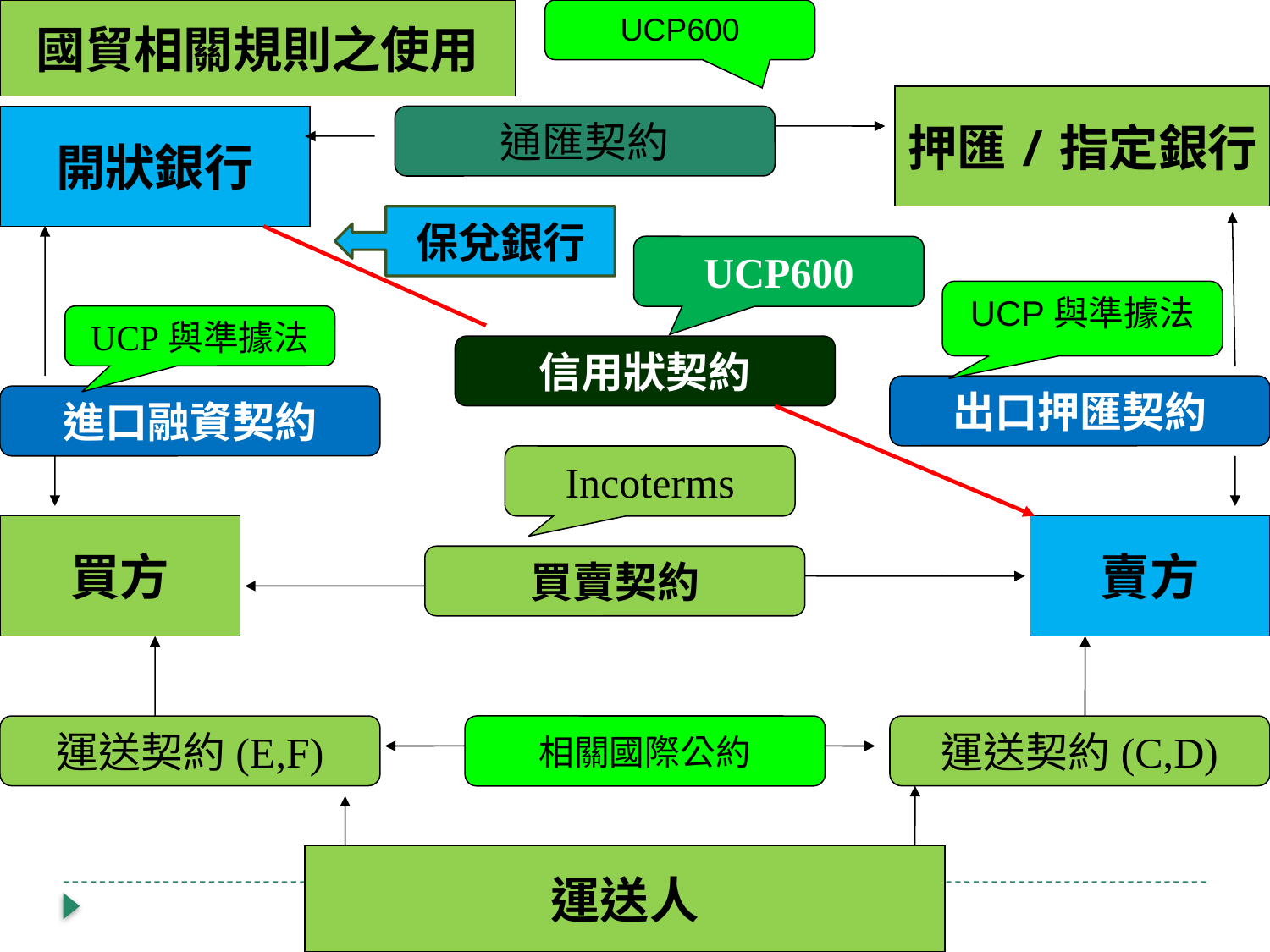

國貿相關規則之使用
UCP600
押匯/指定銀行
開狀銀行
通匯契約

保兌銀行

UCP600
UCP與準據法
UCP與準據法
信用狀契約
出口押匯契約
進口融資契約

Incoterms

買方
賣方
買賣契約

運送契約(E,F)
相關國際公約
運送契約(C,D)

運送人